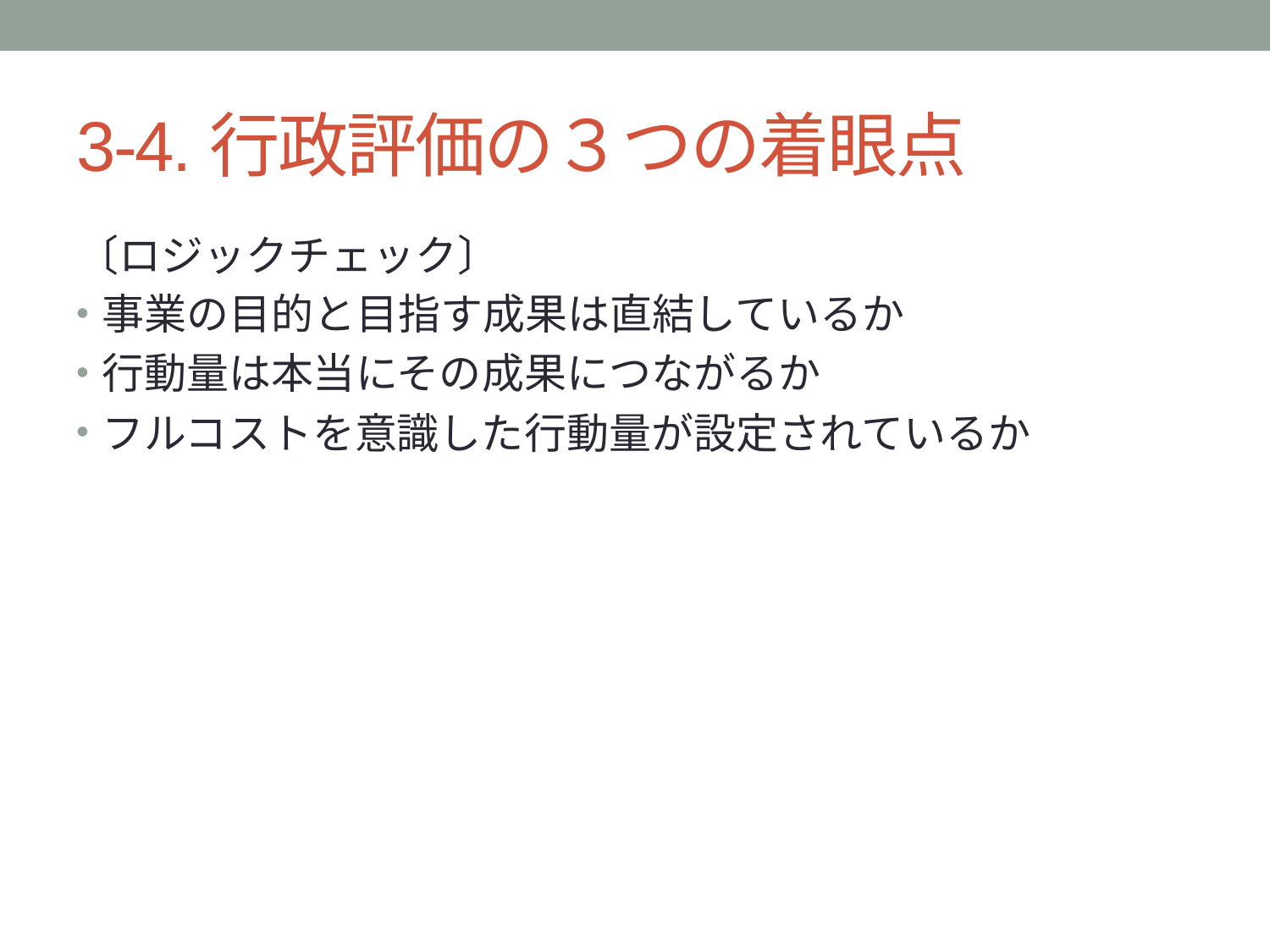

# 3-4.行政評価の３つの着眼点
〔ロジックチェック〕
事業の目的と目指す成果は直結しているか
行動量は本当にその成果につながるか
フルコストを意識した行動量が設定されているか